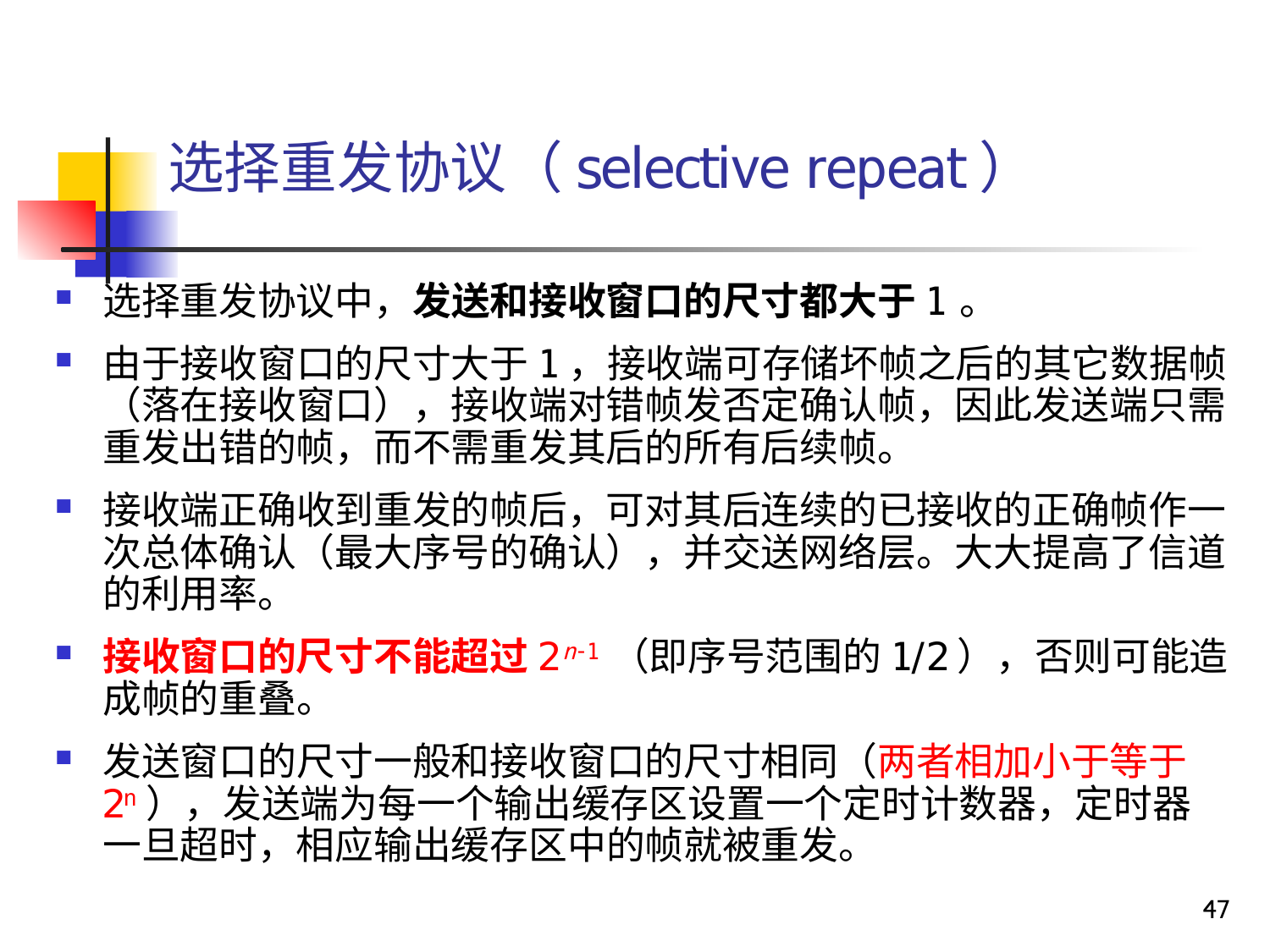

# 选择重发协议（selective repeat）
选择重发协议中，发送和接收窗口的尺寸都大于1。
由于接收窗口的尺寸大于1，接收端可存储坏帧之后的其它数据帧（落在接收窗口），接收端对错帧发否定确认帧，因此发送端只需重发出错的帧，而不需重发其后的所有后续帧。
接收端正确收到重发的帧后，可对其后连续的已接收的正确帧作一次总体确认（最大序号的确认），并交送网络层。大大提高了信道的利用率。
接收窗口的尺寸不能超过2n-1（即序号范围的1/2），否则可能造成帧的重叠。
发送窗口的尺寸一般和接收窗口的尺寸相同（两者相加小于等于2n），发送端为每一个输出缓存区设置一个定时计数器，定时器一旦超时，相应输出缓存区中的帧就被重发。
47